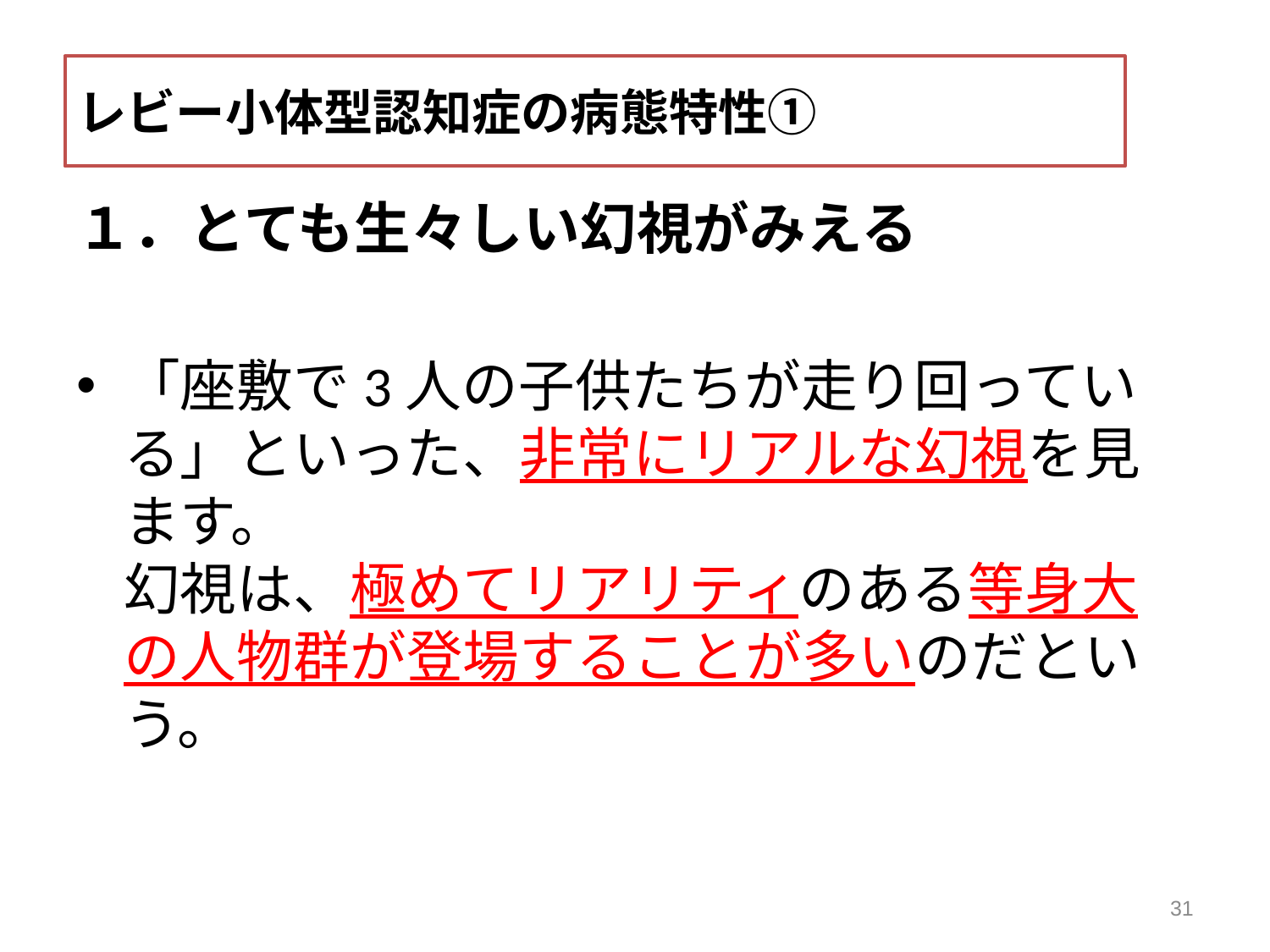

レビー小体型認知症の病態特性①
１．とても生々しい幻視がみえる

「座敷で3人の子供たちが走り回っている」といった、非常にリアルな幻視を見ます。
幻視は、極めてリアリティのある等身大の人物群が登場することが多いのだという。
31